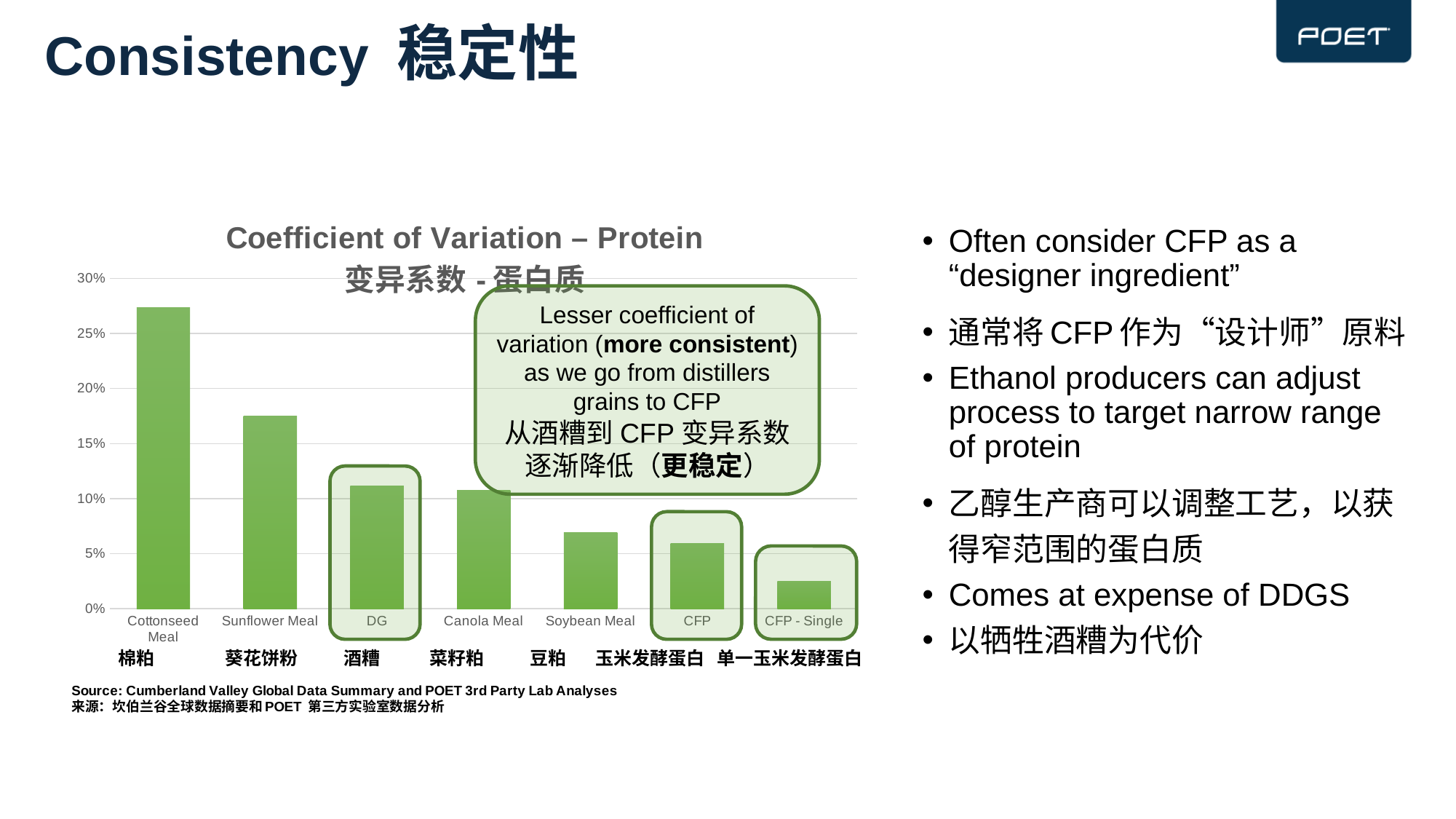

# Consistency 稳定性

### Chart: Coefficient of Variation – Protein
变异系数-蛋白质

| Category |  |
|---|---|
| Cottonseed Meal | 0.2735 |
| Sunflower Meal | 0.1749 |
| DG | 0.1113 |
| Canola Meal | 0.1074 |
| Soybean Meal | 0.0695 |
| CFP | 0.0594 |
| CFP - Single | 0.0251 |
Often consider CFP as a “designer ingredient”
通常将CFP作为“设计师”原料
Ethanol producers can adjust process to target narrow range of protein
乙醇生产商可以调整工艺，以获得窄范围的蛋白质
Comes at expense of DDGS
以牺牲酒糟为代价
Lesser coefficient of variation (more consistent) as we go from distillers grains to CFP
从酒糟到CFP变异系数逐渐降低（更稳定）

棉粕                 葵花饼粉           酒糟            菜籽粕           豆粕       玉米发酵蛋白   单一玉米发酵蛋白